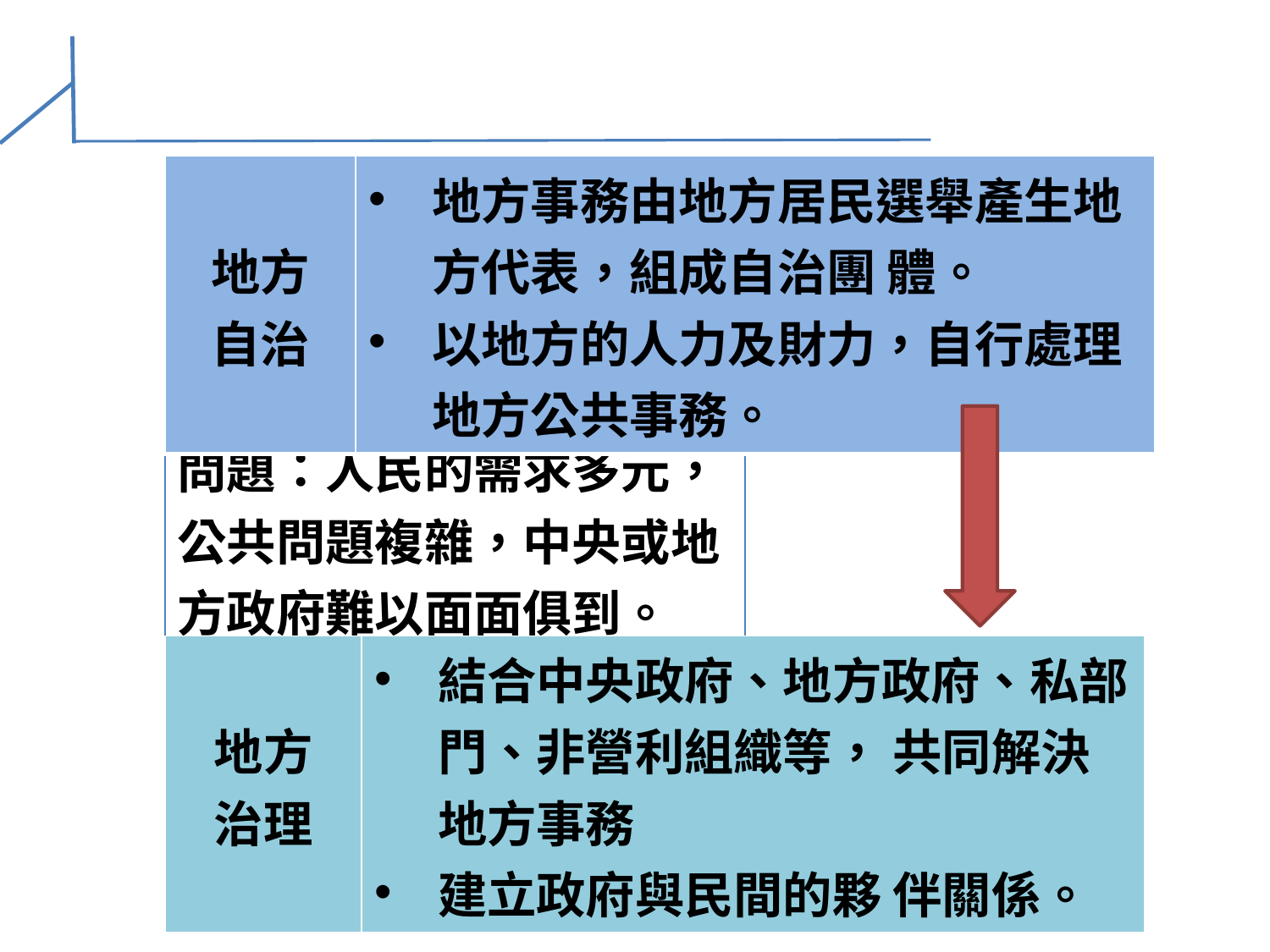

#
| 地方 自治 | 地方事務由地方居民選舉產生地方代表，組成自治團 體。 以地方的人力及財力，自行處理地方公共事務。 |
| --- | --- |

| 問題：人民的需求多元，公共問題複雜，中央或地方政府難以面面俱到。 |
| --- |
| 地方 治理 | 結合中央政府、地方政府、私部門、非營利組織等， 共同解決地方事務 建立政府與民間的夥 伴關係。 |
| --- | --- |